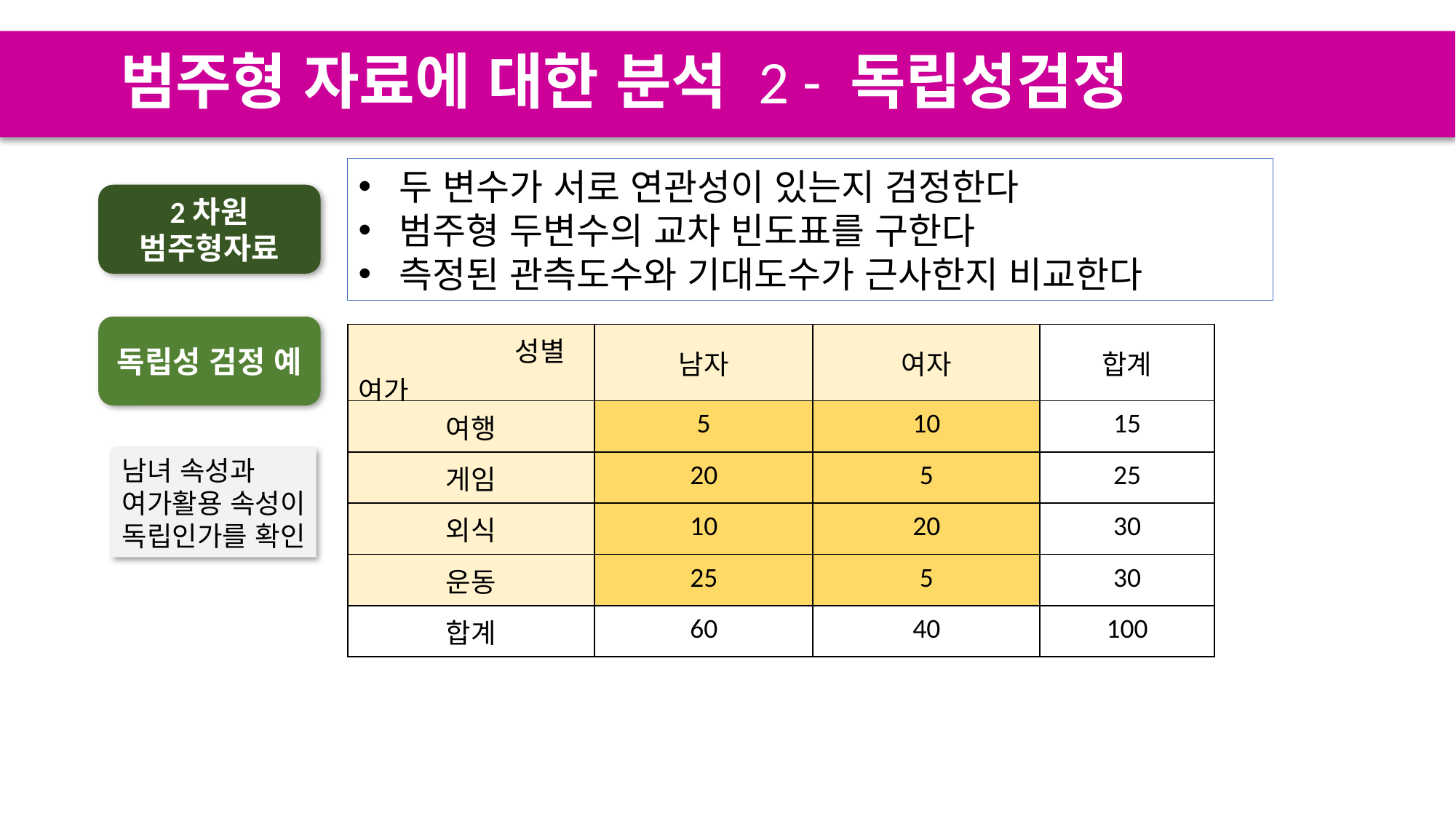

# 범주형 자료에 대한 분석 2 - 독립성검정
두 변수가 서로 연관성이 있는지 검정한다
범주형 두변수의 교차 빈도표를 구한다
측정된 관측도수와 기대도수가 근사한지 비교한다
2차원
범주형자료
독립성 검정 예
| 성별 여가 | 남자 | 여자 | 합계 |
| --- | --- | --- | --- |
| 여행 | 5 | 10 | 15 |
| 게임 | 20 | 5 | 25 |
| 외식 | 10 | 20 | 30 |
| 운동 | 25 | 5 | 30 |
| 합계 | 60 | 40 | 100 |
남녀 속성과
여가활용 속성이
독립인가를 확인